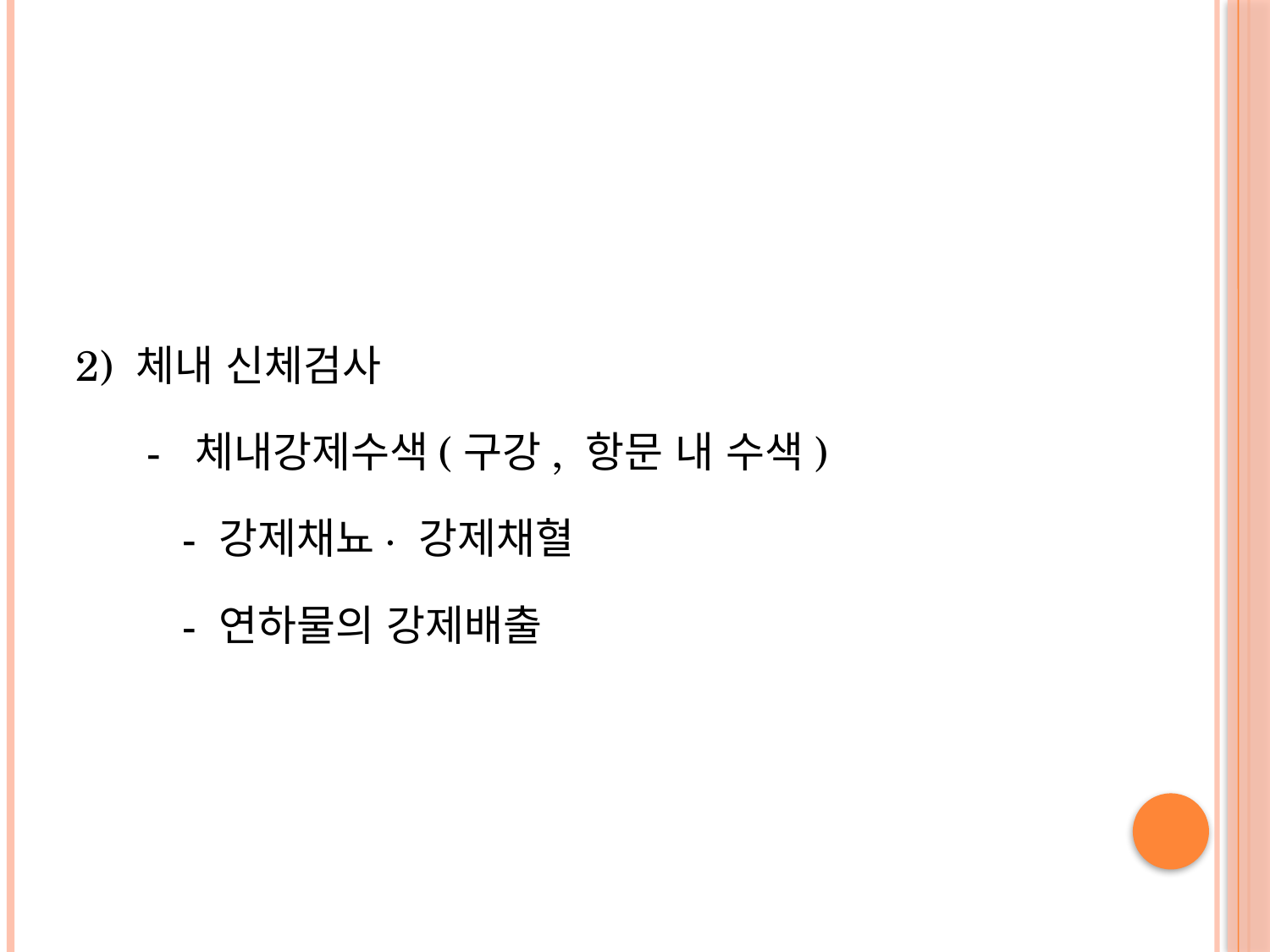

#

2) 체내 신체검사
      -  체내강제수색(구강, 항문 내 수색)
         - 강제채뇨· 강제채혈
         - 연하물의 강제배출